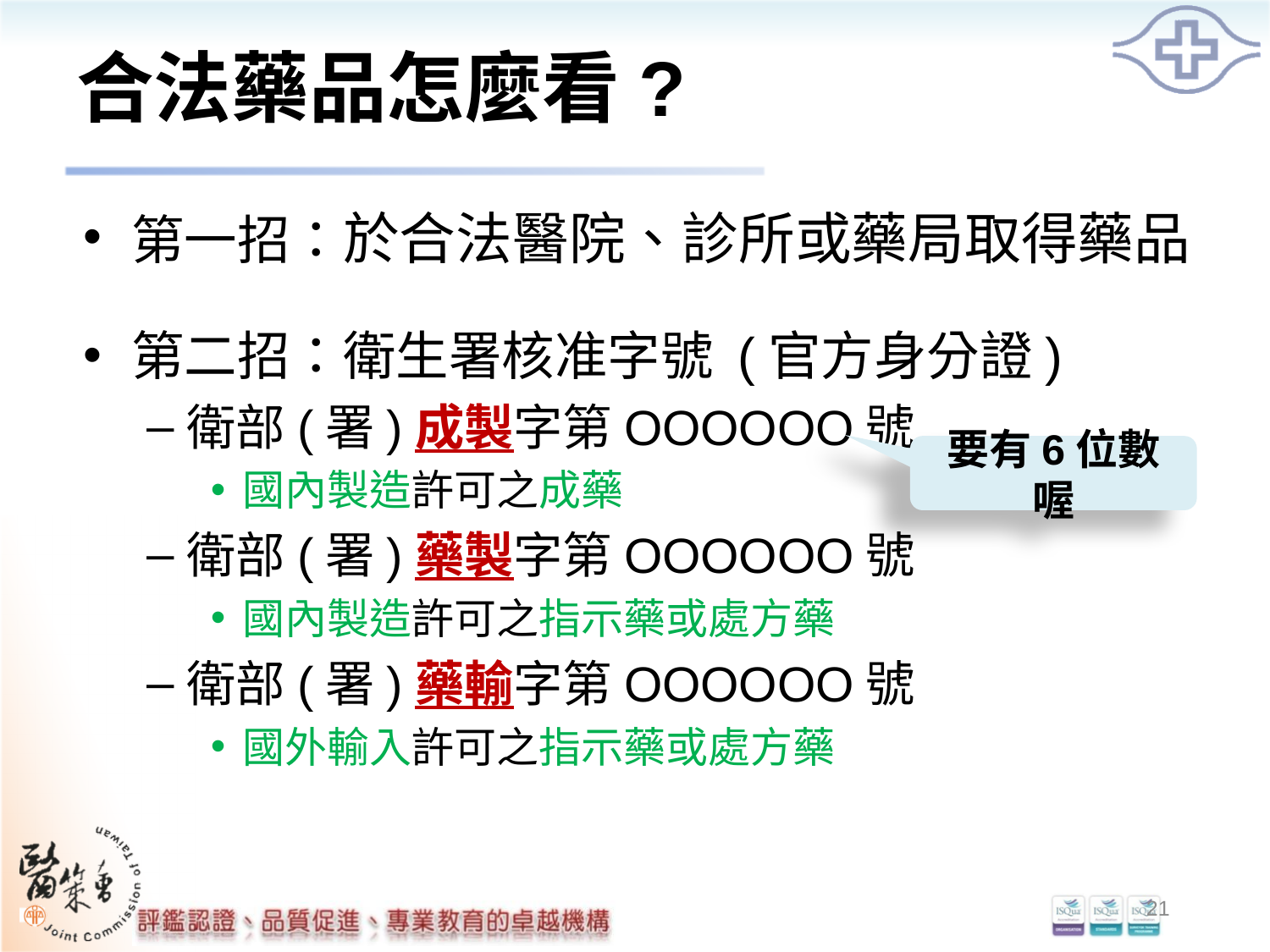

# 合法藥品怎麼看?
第一招：於合法醫院、診所或藥局取得藥品

第二招：衛生署核准字號 (官方身分證)
衛部(署)成製字第OOOOOO號
國內製造許可之成藥
衛部(署)藥製字第OOOOOO號
國內製造許可之指示藥或處方藥
衛部(署)藥輸字第OOOOOO號
國外輸入許可之指示藥或處方藥

要有6位數喔
2121